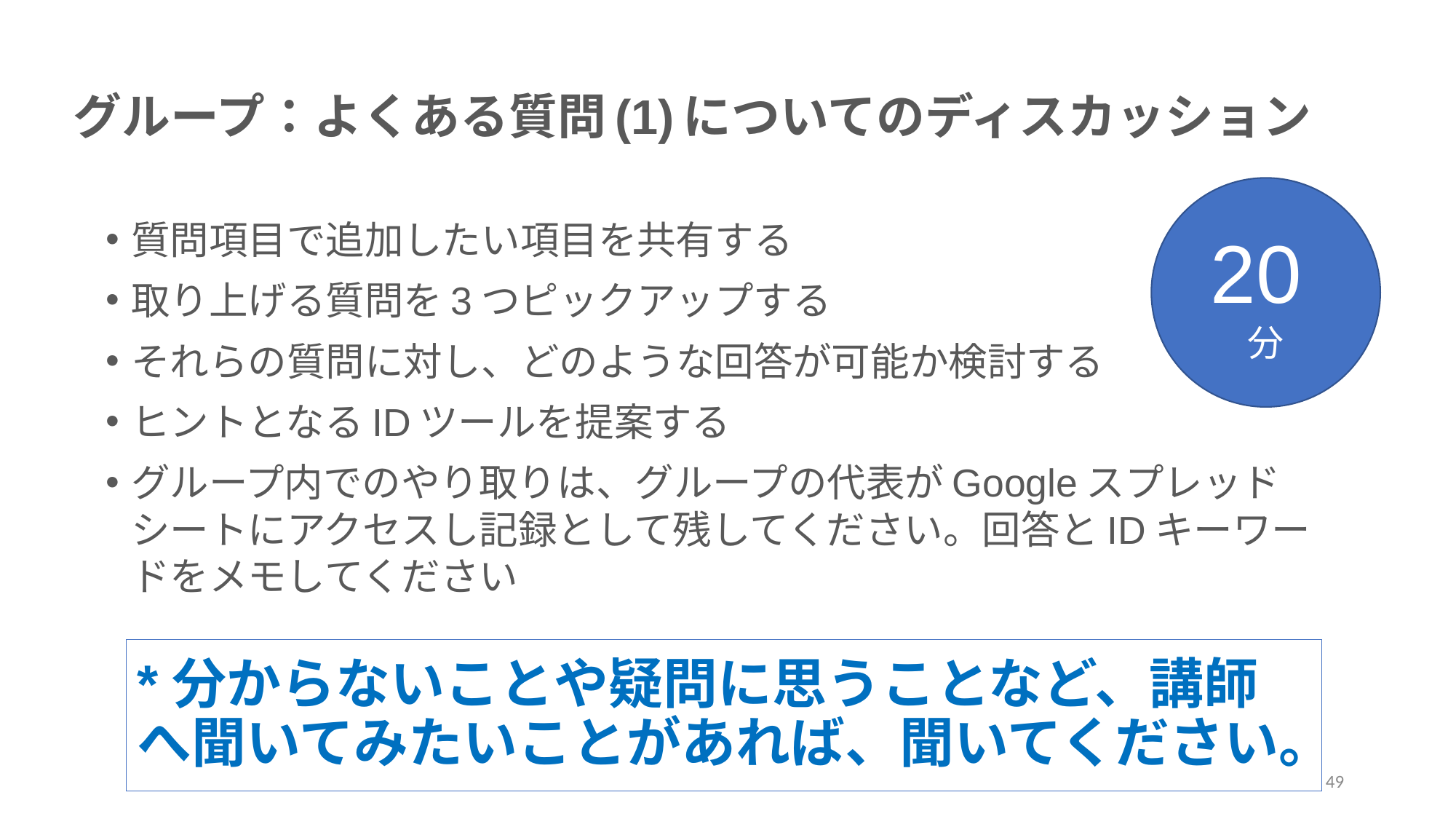

# グループ：よくある質問(1)についてのディスカッション
20分
質問項目で追加したい項目を共有する
取り上げる質問を3つピックアップする
それらの質問に対し、どのような回答が可能か検討する
ヒントとなるIDツールを提案する
グループ内でのやり取りは、グループの代表がGoogleスプレッドシートにアクセスし記録として残してください。回答とIDキーワードをメモしてください

*分からないことや疑問に思うことなど、講師へ聞いてみたいことがあれば、聞いてください。
49